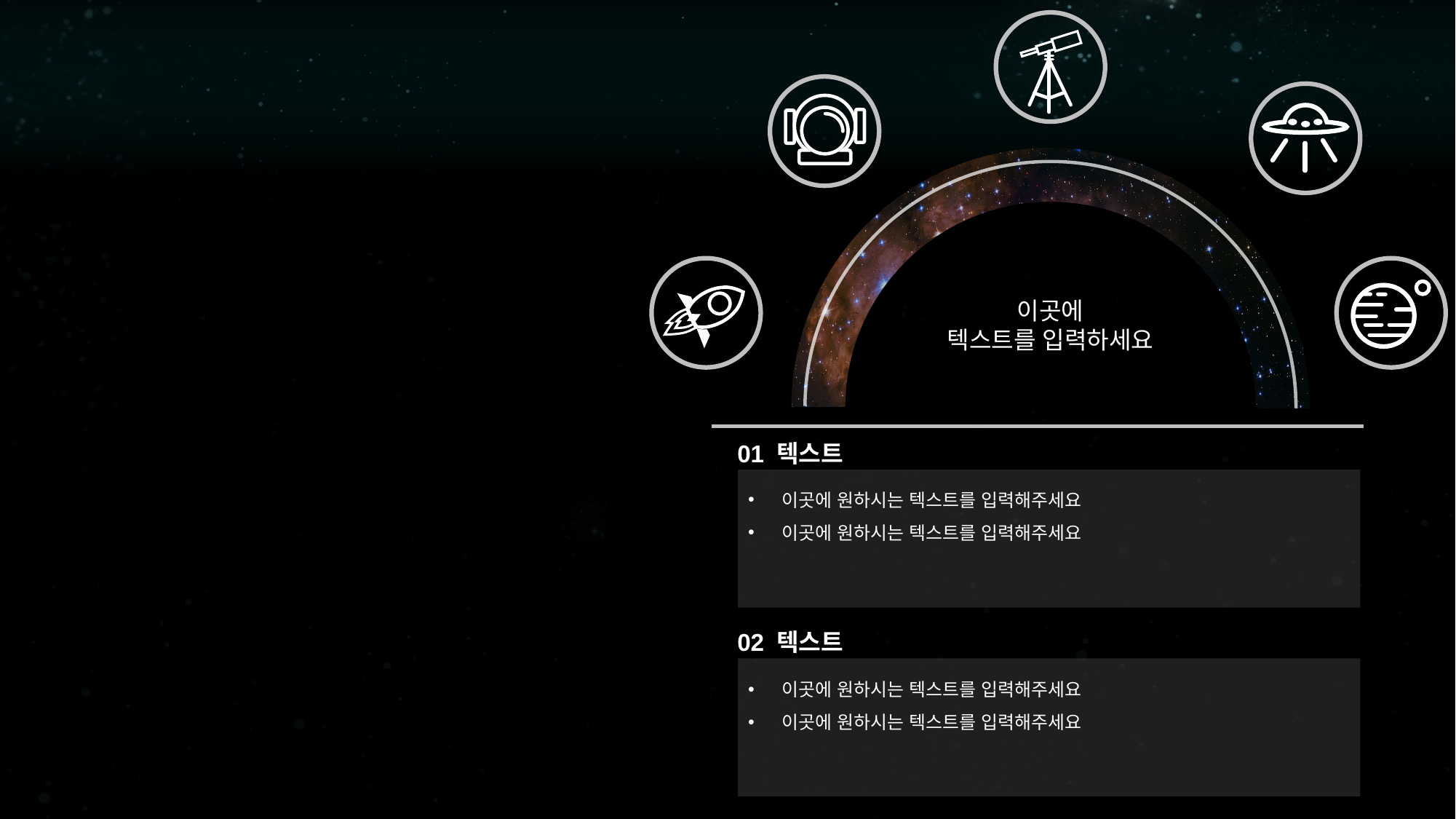

이곳에
텍스트를 입력하세요
01 텍스트

이곳에 원하시는 텍스트를 입력해주세요
이곳에 원하시는 텍스트를 입력해주세요
02 텍스트

이곳에 원하시는 텍스트를 입력해주세요
이곳에 원하시는 텍스트를 입력해주세요